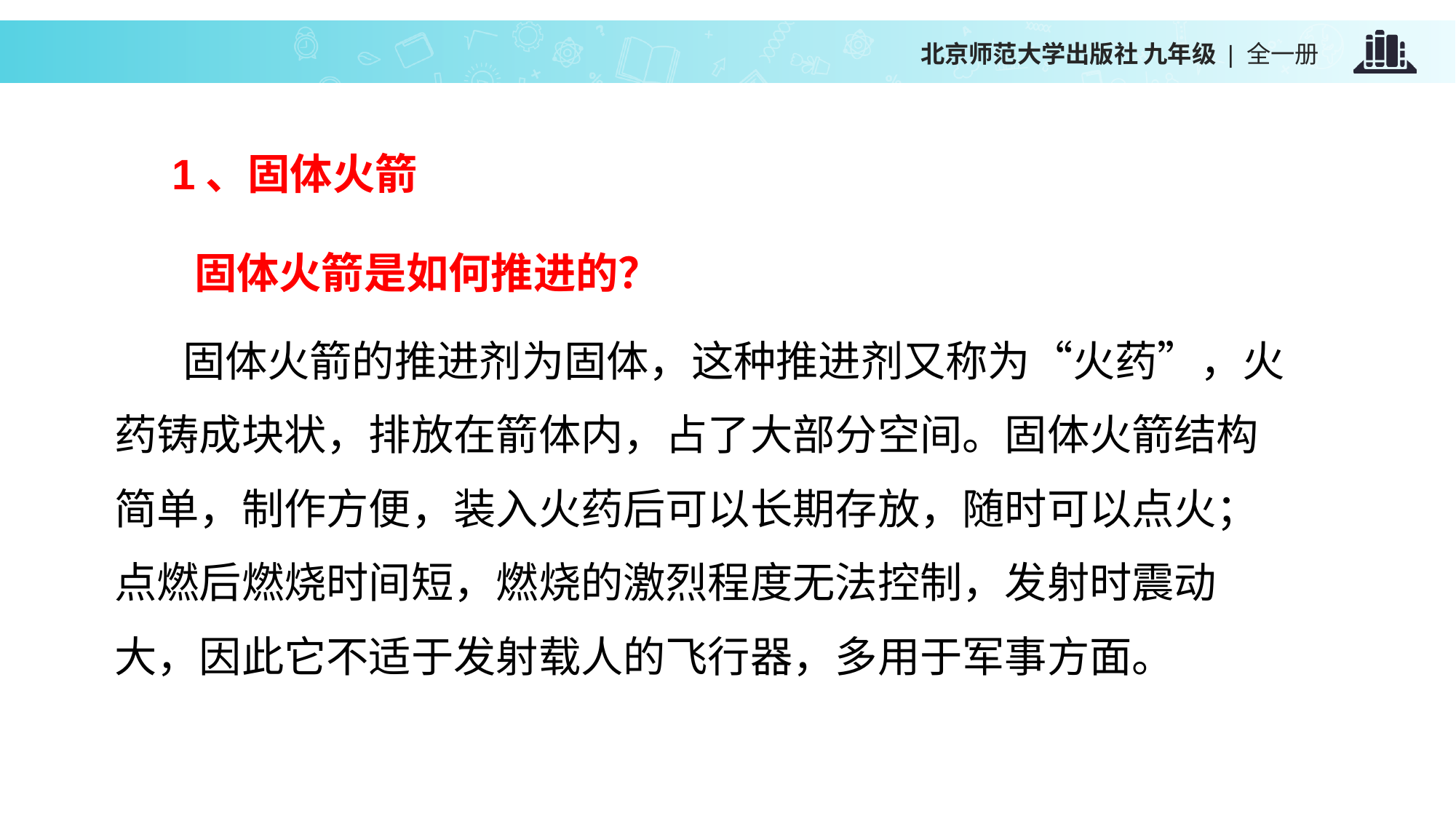

1、固体火箭
固体火箭是如何推进的？
         固体火箭的推进剂为固体，这种推进剂又称为“火药”，火药铸成块状，排放在箭体内，占了大部分空间。固体火箭结构简单，制作方便，装入火药后可以长期存放，随时可以点火；点燃后燃烧时间短，燃烧的激烈程度无法控制，发射时震动大，因此它不适于发射载人的飞行器，多用于军事方面。